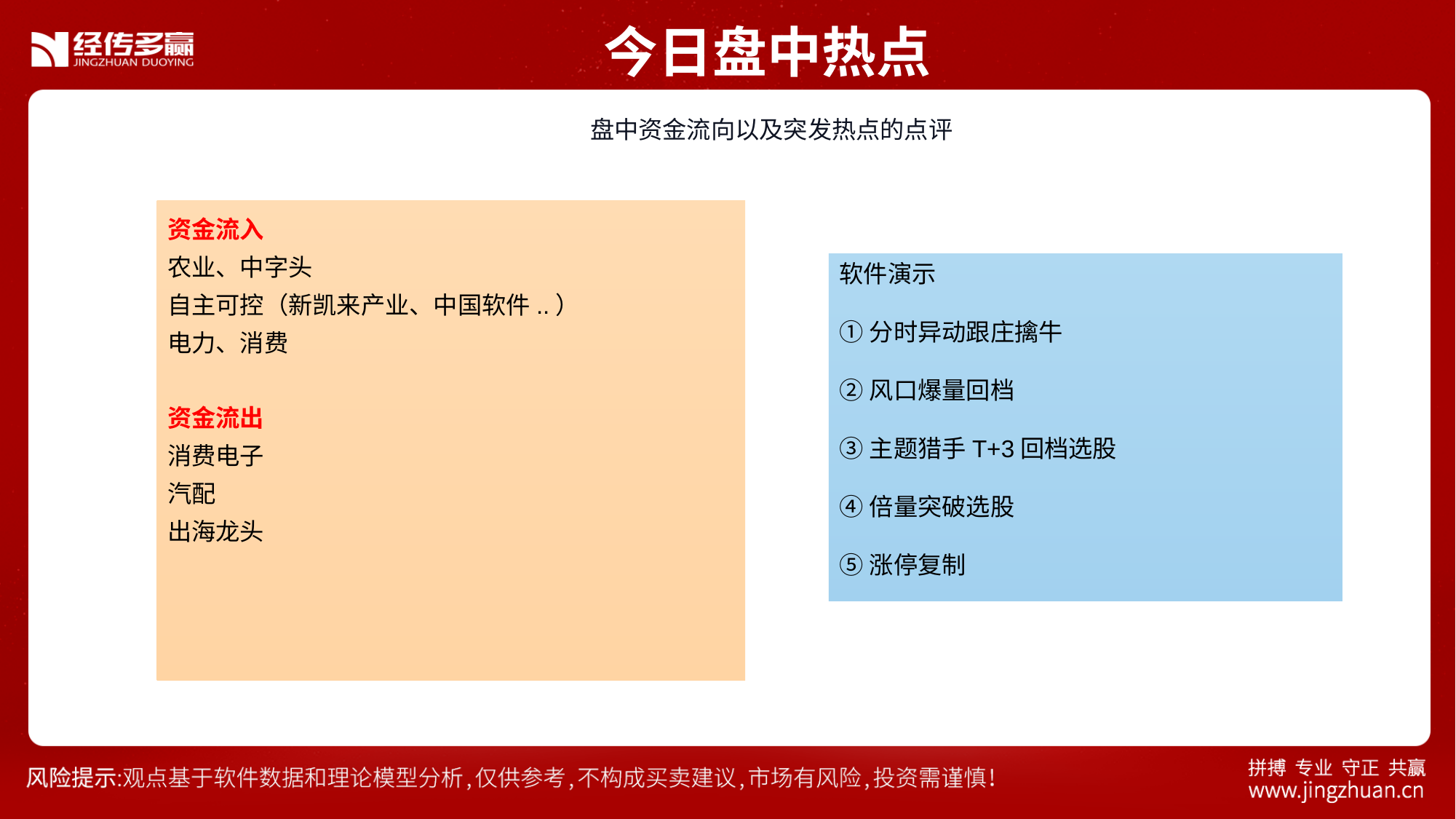

今日盘中热点
          盘中资金流向以及突发热点的点评
资金流入
农业、中字头
自主可控（新凯来产业、中国软件..）
电力、消费

资金流出
消费电子
汽配
出海龙头
软件演示

①分时异动跟庄擒牛

②风口爆量回档

③主题猎手T+3回档选股

④倍量突破选股

⑤涨停复制